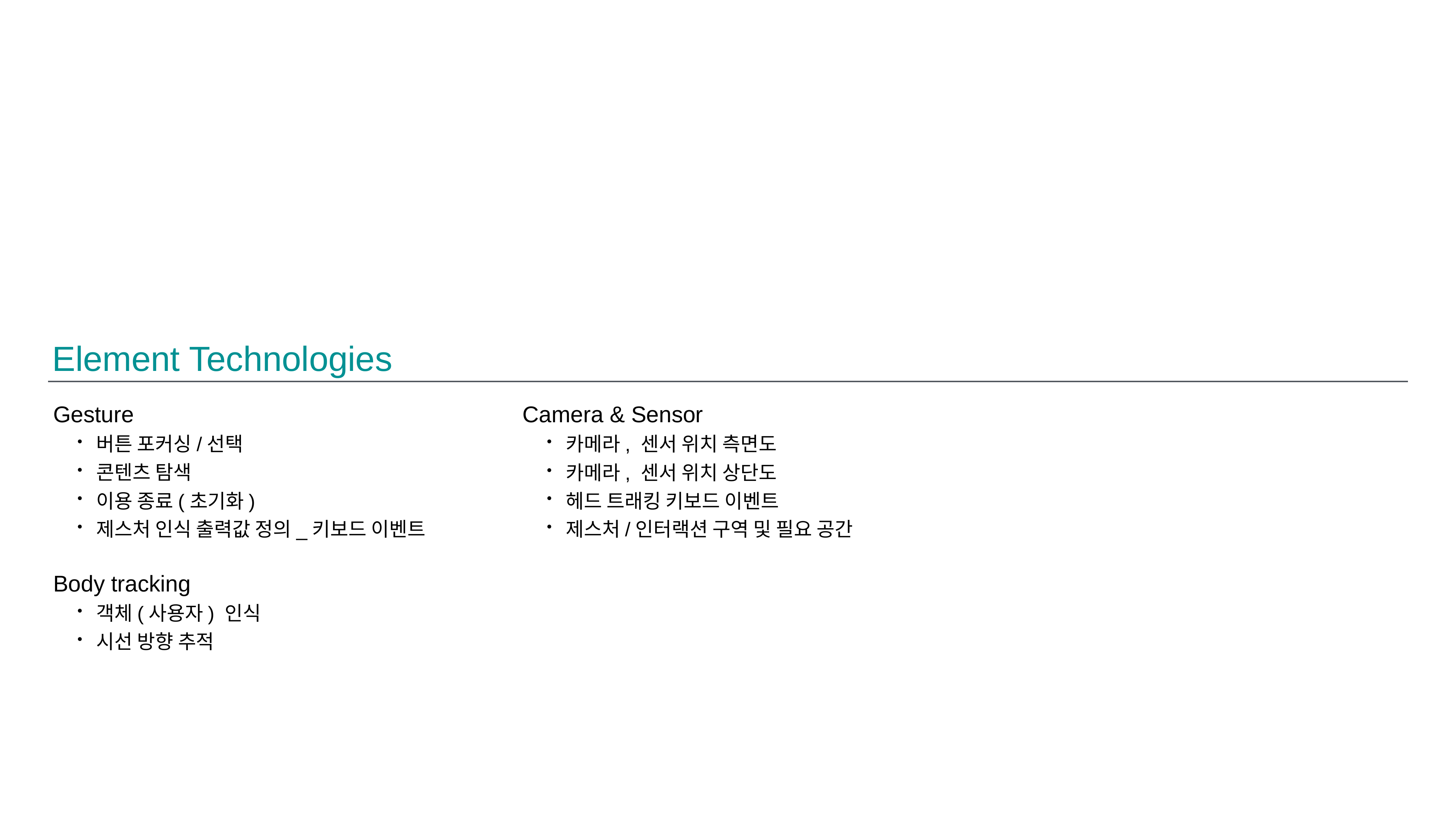

Element Technologies

Gesture
버튼 포커싱/선택
콘텐츠 탐색
이용 종료(초기화)
제스처 인식 출력값 정의_키보드 이벤트

Body tracking
객체(사용자) 인식
시선 방향 추적

Camera & Sensor
카메라, 센서 위치 측면도
카메라, 센서 위치 상단도
헤드 트래킹 키보드 이벤트
제스처/인터랙션 구역 및 필요 공간